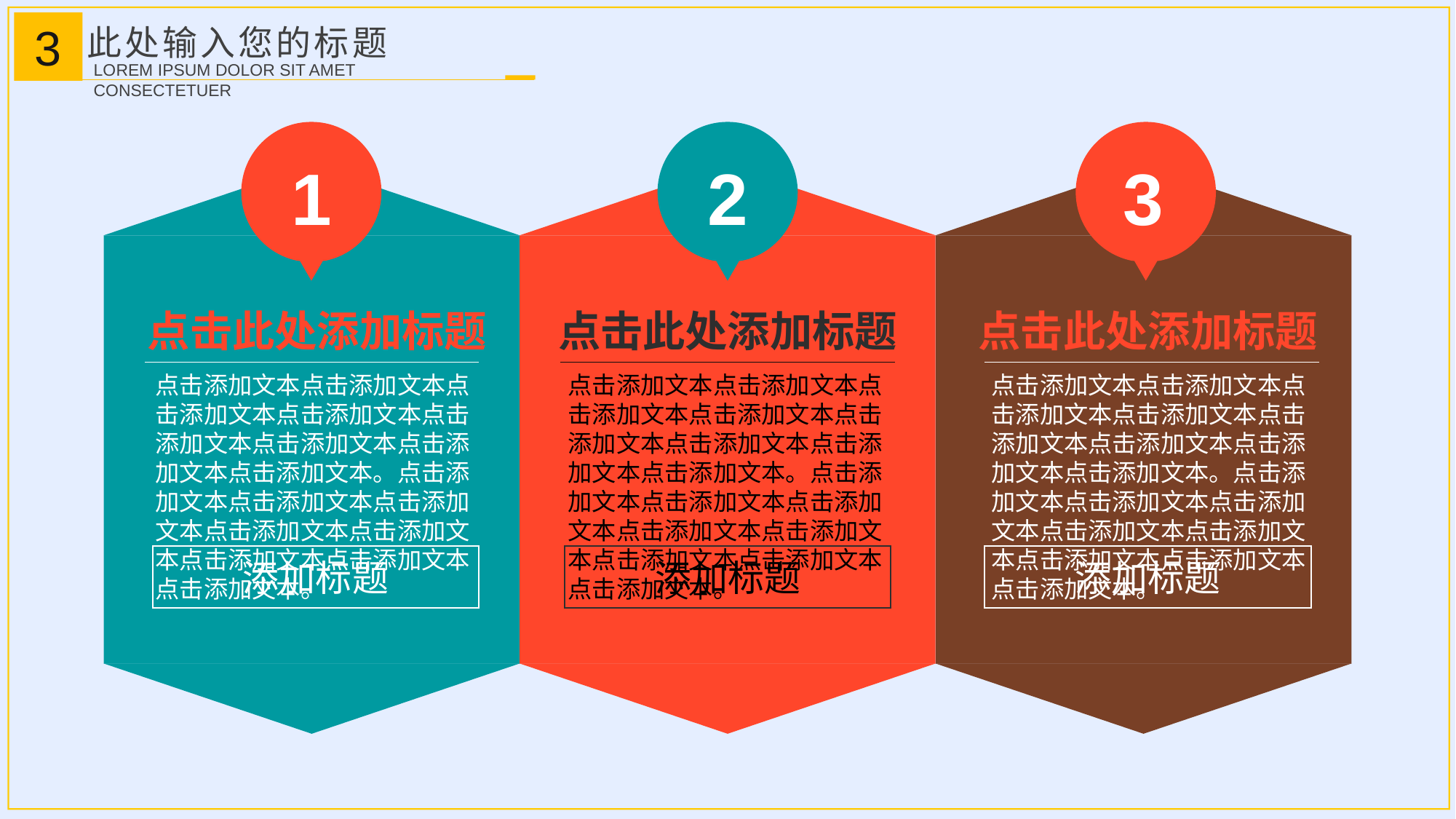

此处输入您的标题
3
LOREM IPSUM DOLOR SIT AMET CONSECTETUER

1
2
3

点击此处添加标题
点击此处添加标题
点击此处添加标题
点击添加文本点击添加文本点击添加文本点击添加文本点击添加文本点击添加文本点击添加文本点击添加文本。点击添加文本点击添加文本点击添加文本点击添加文本点击添加文本点击添加文本点击添加文本点击添加文本。
点击添加文本点击添加文本点击添加文本点击添加文本点击添加文本点击添加文本点击添加文本点击添加文本。点击添加文本点击添加文本点击添加文本点击添加文本点击添加文本点击添加文本点击添加文本点击添加文本。
点击添加文本点击添加文本点击添加文本点击添加文本点击添加文本点击添加文本点击添加文本点击添加文本。点击添加文本点击添加文本点击添加文本点击添加文本点击添加文本点击添加文本点击添加文本点击添加文本。
添加标题
添加标题
添加标题